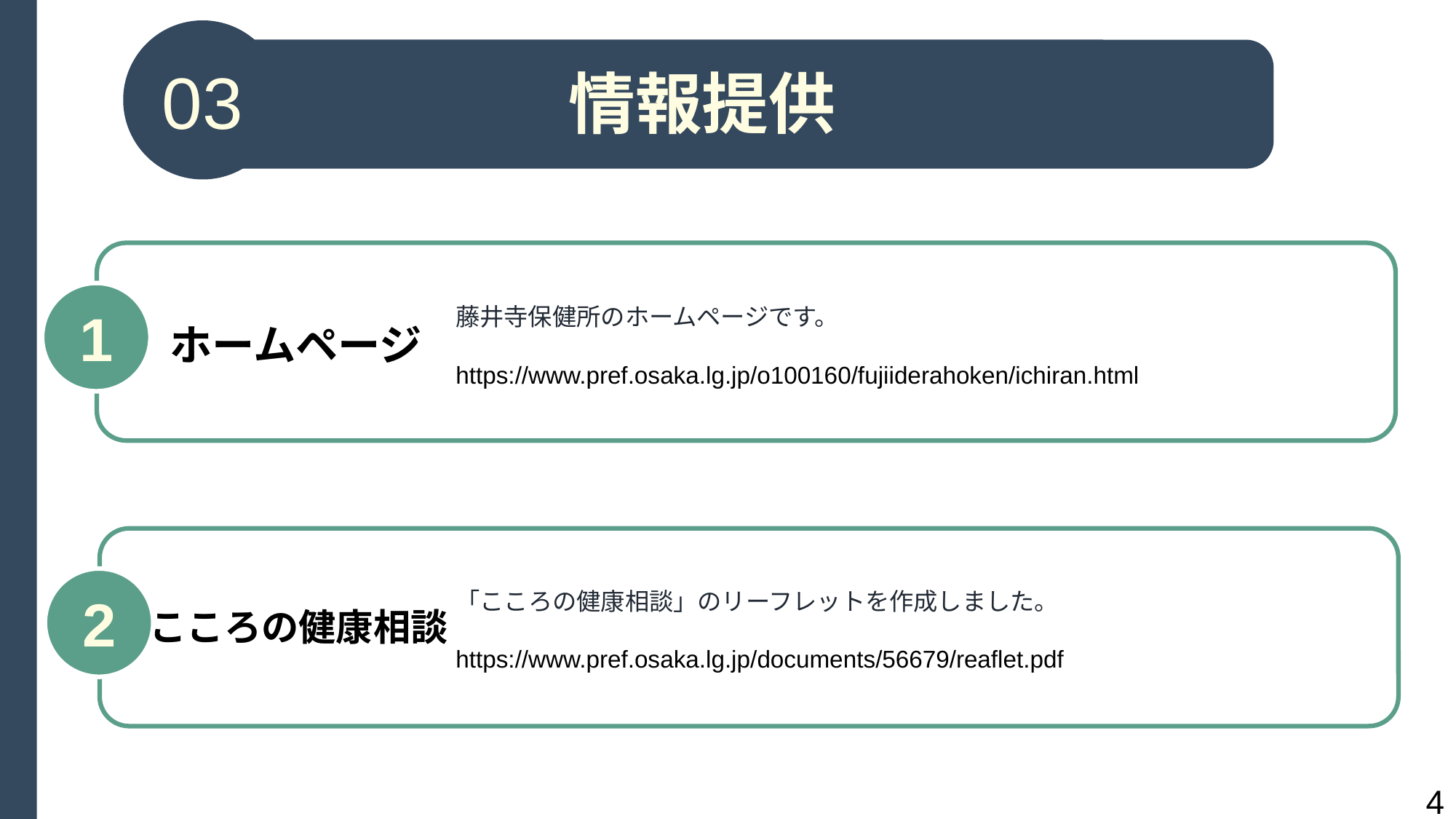

03

情報提供

1
藤井寺保健所のホームページです。

https://www.pref.osaka.lg.jp/o100160/fujiiderahoken/ichiran.html

ホームページ

2
「こころの健康相談」のリーフレットを作成しました。

https://www.pref.osaka.lg.jp/documents/56679/reaflet.pdf
こころの健康相談